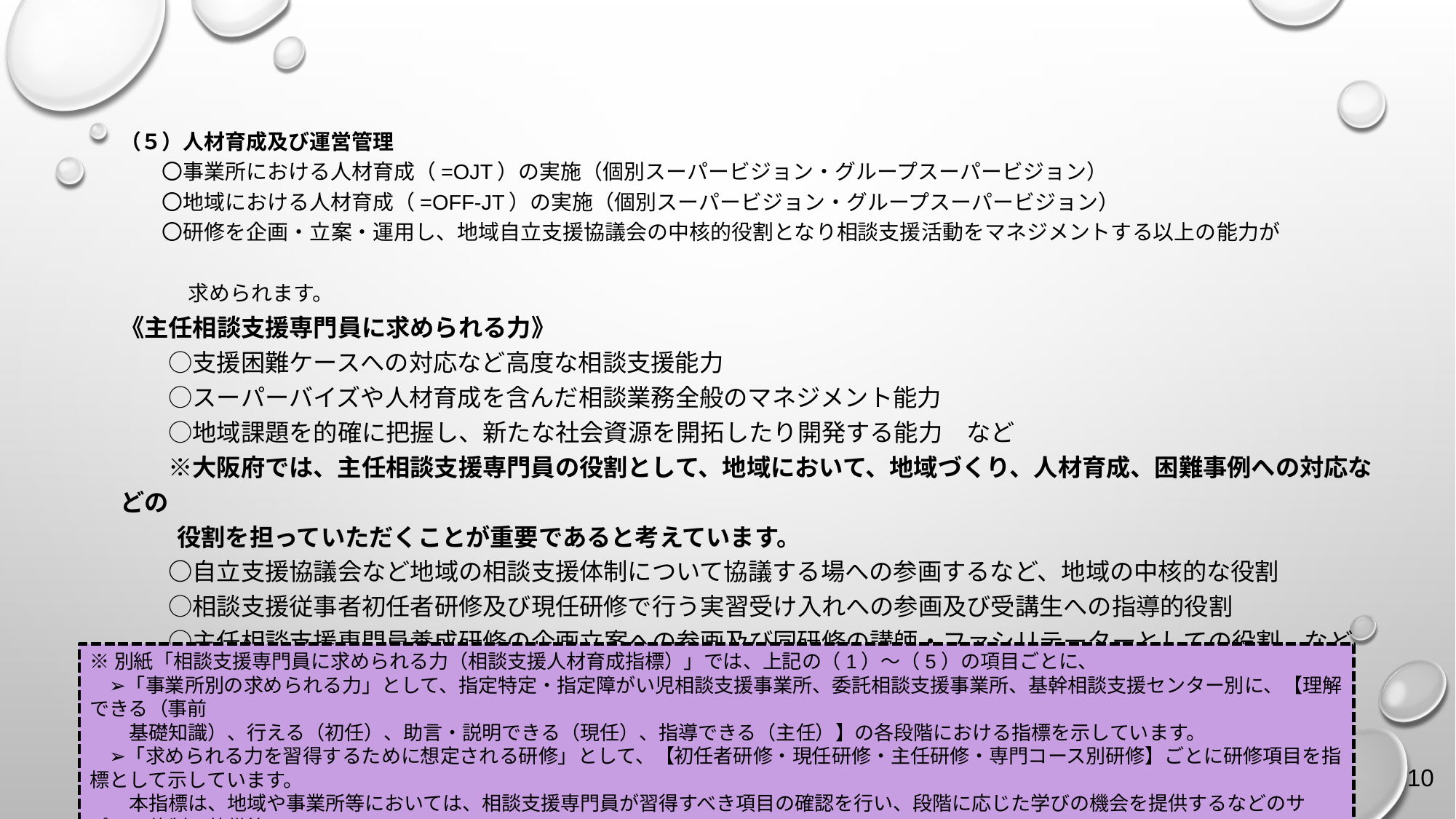

（５）人材育成及び運営管理
　　〇事業所における人材育成（=OJT）の実施（個別スーパービジョン・グループスーパービジョン）
　　〇地域における人材育成（=Off-JT）の実施（個別スーパービジョン・グループスーパービジョン）
　　〇研修を企画・立案・運用し、地域自立支援協議会の中核的役割となり相談支援活動をマネジメントする以上の能力が
　　　 求められます。
《主任相談支援専門員に求められる力》
　　○支援困難ケースへの対応など高度な相談支援能力
　　○スーパーバイズや人材育成を含んだ相談業務全般のマネジメント能力
　　○地域課題を的確に把握し、新たな社会資源を開拓したり開発する能力　など
　　※大阪府では、主任相談支援専門員の役割として、地域において、地域づくり、人材育成、困難事例への対応などの
    　 役割を担っていただくことが重要であると考えています。
　　○自立支援協議会など地域の相談支援体制について協議する場への参画するなど、地域の中核的な役割
　　○相談支援従事者初任者研修及び現任研修で行う実習受け入れへの参画及び受講生への指導的役割
　　○主任相談支援専門員養成研修の企画立案への参画及び同研修の講師・ファシリテーターとしての役割　など
※別紙「相談支援専門員に求められる力（相談支援人材育成指標）」では、上記の（1）～（5）の項目ごとに、
　➢「事業所別の求められる力」として、指定特定・指定障がい児相談支援事業所、委託相談支援事業所、基幹相談支援センター別に、【理解できる（事前
　　基礎知識）、行える（初任）、助言・説明できる（現任）、指導できる（主任）】の各段階における指標を示しています。
　➢「求められる力を習得するために想定される研修」として、【初任者研修・現任研修・主任研修・専門コース別研修】ごとに研修項目を指標として示しています。
　　本指標は、地域や事業所等においては、相談支援専門員が習得すべき項目の確認を行い、段階に応じた学びの機会を提供するなどのサポート体制の整備等
　　に役立てていただくとともに、相談支援専門員には、自己の業務の振り返りの中で各段階の成長過程を確認し、次の目標を立てる際に参考にしてください。
10